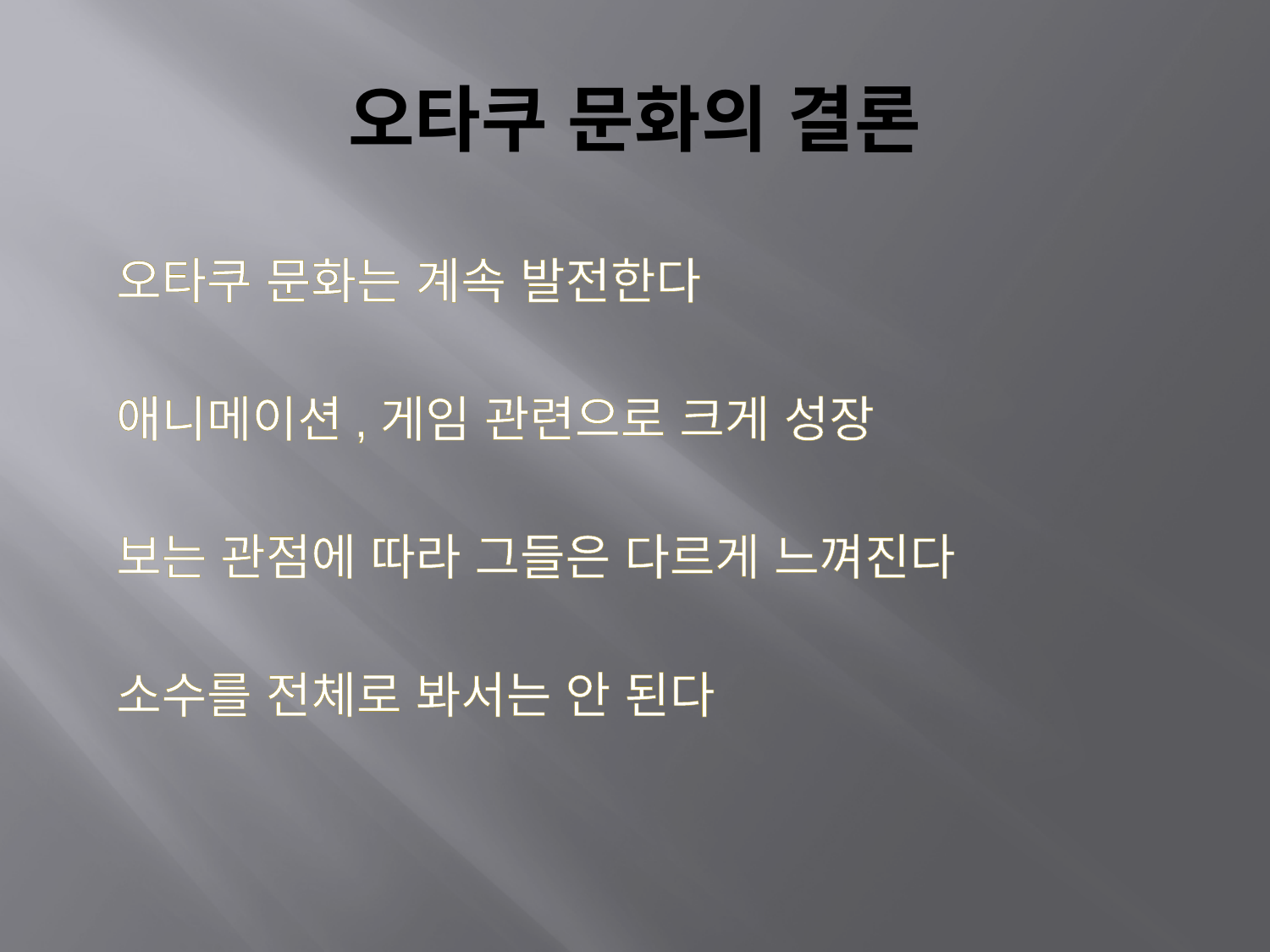

# 오타쿠 문화의 결론
오타쿠 문화는 계속 발전한다

애니메이션,게임 관련으로 크게 성장

보는 관점에 따라 그들은 다르게 느껴진다

소수를 전체로 봐서는 안 된다